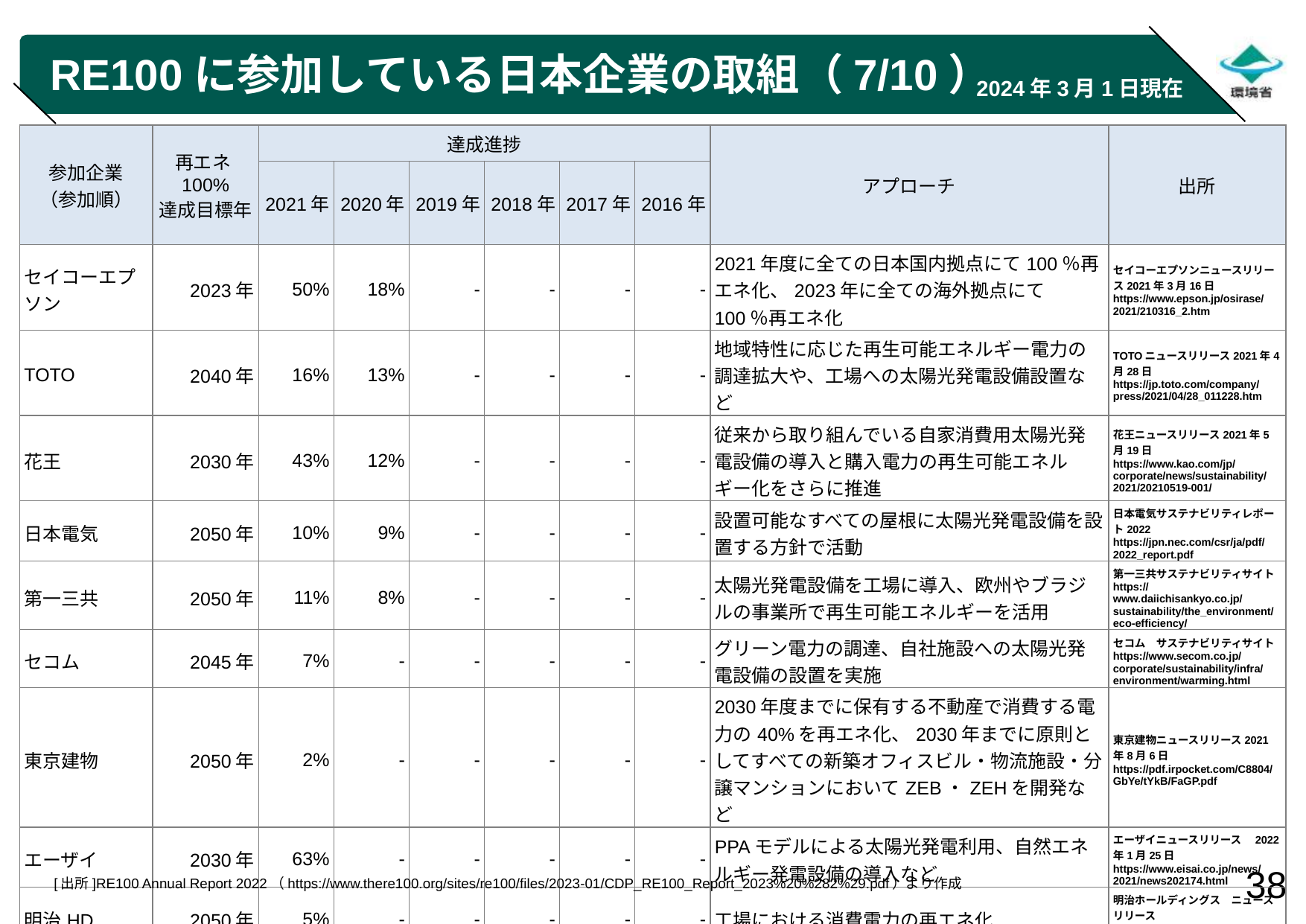

# RE100に参加している日本企業の取組（7/10）
2024年3月1日現在
| 参加企業 （参加順） | 再エネ100% 達成目標年 | 達成進捗 |  |  |  |  |  | アプローチ | 出所 |
| --- | --- | --- | --- | --- | --- | --- | --- | --- | --- |
|  |  | 2021年 | 2020年 | 2019年 | 2018年 | 2017年 | 2016年 |  |  |
| セイコーエプソン | 2023年 | 50% | 18% | - | - | - | - | 2021年度に全ての日本国内拠点にて100％再エネ化、2023年に全ての海外拠点にて100％再エネ化 | セイコーエプソンニュースリリース2021年3月16日 https://www.epson.jp/osirase/2021/210316\_2.htm |
| TOTO | 2040年 | 16% | 13% | - | - | - | - | 地域特性に応じた再生可能エネルギー電力の調達拡大や、工場への太陽光発電設備設置など | TOTOニュースリリース2021年4月28日 https://jp.toto.com/company/press/2021/04/28\_011228.htm |
| 花王 | 2030年 | 43% | 12% | - | - | - | - | 従来から取り組んでいる自家消費用太陽光発電設備の導入と購入電力の再生可能エネルギー化をさらに推進 | 花王ニュースリリース2021年5月19日 https://www.kao.com/jp/corporate/news/sustainability/2021/20210519-001/ |
| 日本電気 | 2050年 | 10% | 9% | - | - | - | - | 設置可能なすべての屋根に太陽光発電設備を設置する方針で活動 | 日本電気サステナビリティレポート2022 https://jpn.nec.com/csr/ja/pdf/2022\_report.pdf |
| 第一三共 | 2050年 | 11% | 8% | - | - | - | - | 太陽光発電設備を工場に導入、欧州やブラジルの事業所で再生可能エネルギーを活用 | 第一三共サステナビリティサイト https://www.daiichisankyo.co.jp/sustainability/the\_environment/eco-efficiency/ |
| セコム | 2045年 | 7% | - | - | - | - | - | グリーン電力の調達、自社施設への太陽光発電設備の設置を実施 | セコム　サステナビリティサイト https://www.secom.co.jp/corporate/sustainability/infra/environment/warming.html |
| 東京建物 | 2050年 | 2% | - | - | - | - | - | 2030年度までに保有する不動産で消費する電力の40%を再エネ化、2030年までに原則としてすべての新築オフィスビル・物流施設・分譲マンションにおいてZEB・ZEHを開発など | 東京建物ニュースリリース2021年8月6日 https://pdf.irpocket.com/C8804/GbYe/tYkB/FaGP.pdf |
| エーザイ | 2030年 | 63% | - | - | - | - | - | PPAモデルによる太陽光発電利用、自然エネルギー発電設備の導入など | エーザイニュースリリース　2022年1月25日 https://www.eisai.co.jp/news/2021/news202174.html |
| 明治HD | 2050年 | 5% | - | - | - | - | - | 工場における消費電力の再エネ化 | 明治ホールディングス　ニュースリリース https://www.meiji.com/news/detail/pdf/2021/210916\_01.pdf |
| 西松建設 | 2050年 | 1% | - | - | - | - | - | 工場やオフィス等で使用する電力を、電力会社提供の再エネプランに順次切り替え | 西松建設　CSRニュース https://www.nishimatsu.co.jp/csr/news/news.php?no=NTk2 |
[出所]RE100 Annual Report 2022（https://www.there100.org/sites/re100/files/2023-01/CDP_RE100_Report_2023%20%282%29.pdf）より作成